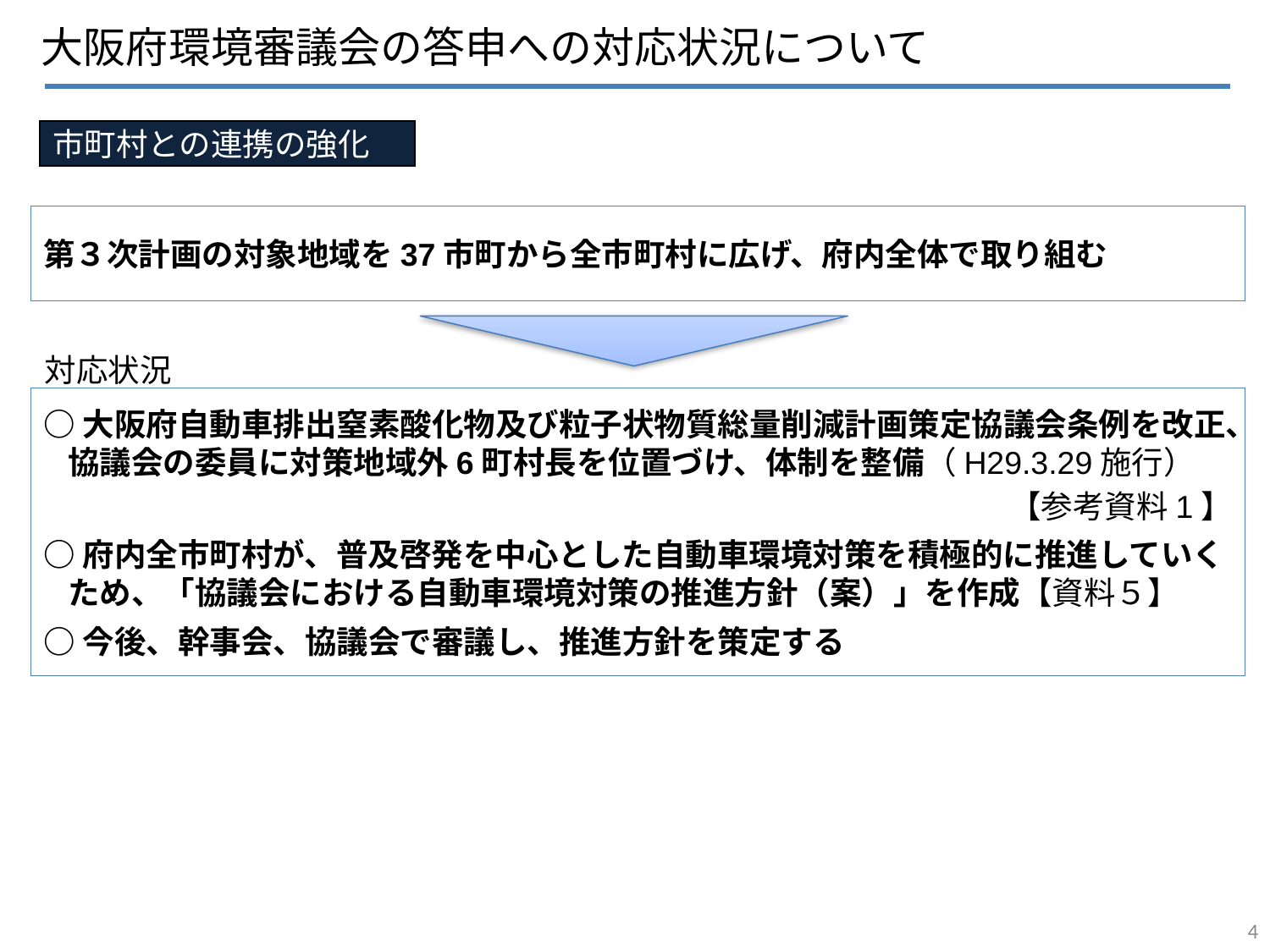

大阪府環境審議会の答申への対応状況について
市町村との連携の強化
第３次計画の対象地域を37市町から全市町村に広げ、府内全体で取り組む

対応状況
○大阪府自動車排出窒素酸化物及び粒子状物質総量削減計画策定協議会条例を改正、協議会の委員に対策地域外6町村長を位置づけ、体制を整備（H29.3.29施行）
　【参考資料1】
○府内全市町村が、普及啓発を中心とした自動車環境対策を積極的に推進していくため、「協議会における自動車環境対策の推進方針（案）」を作成【資料５】
○今後、幹事会、協議会で審議し、推進方針を策定する
4